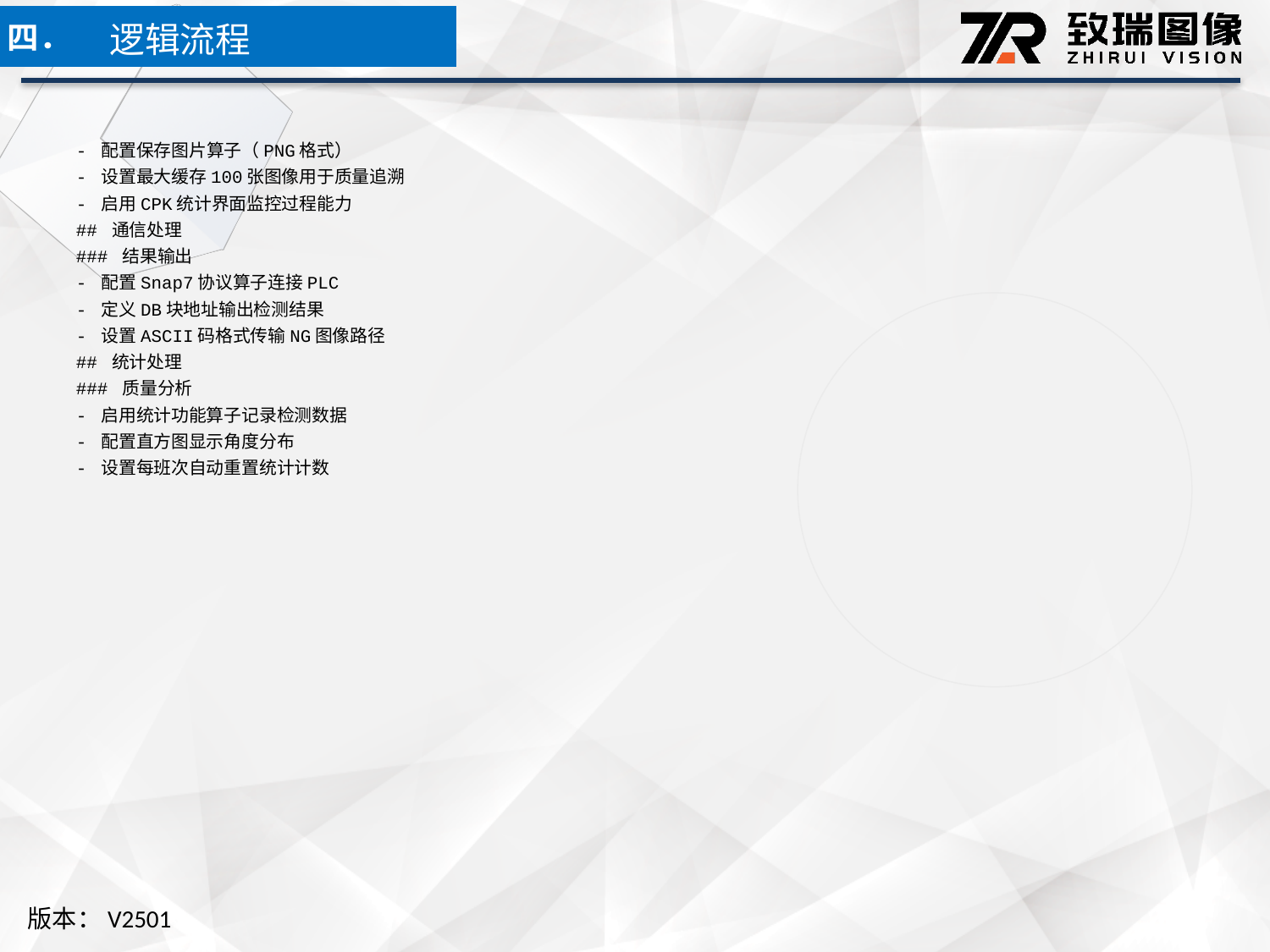

逻辑流程
四．

- 配置保存图片算子（PNG格式）
- 设置最大缓存100张图像用于质量追溯
- 启用CPK统计界面监控过程能力
## 通信处理
### 结果输出
- 配置Snap7协议算子连接PLC
- 定义DB块地址输出检测结果
- 设置ASCII码格式传输NG图像路径
## 统计处理
### 质量分析
- 启用统计功能算子记录检测数据
- 配置直方图显示角度分布
- 设置每班次自动重置统计计数